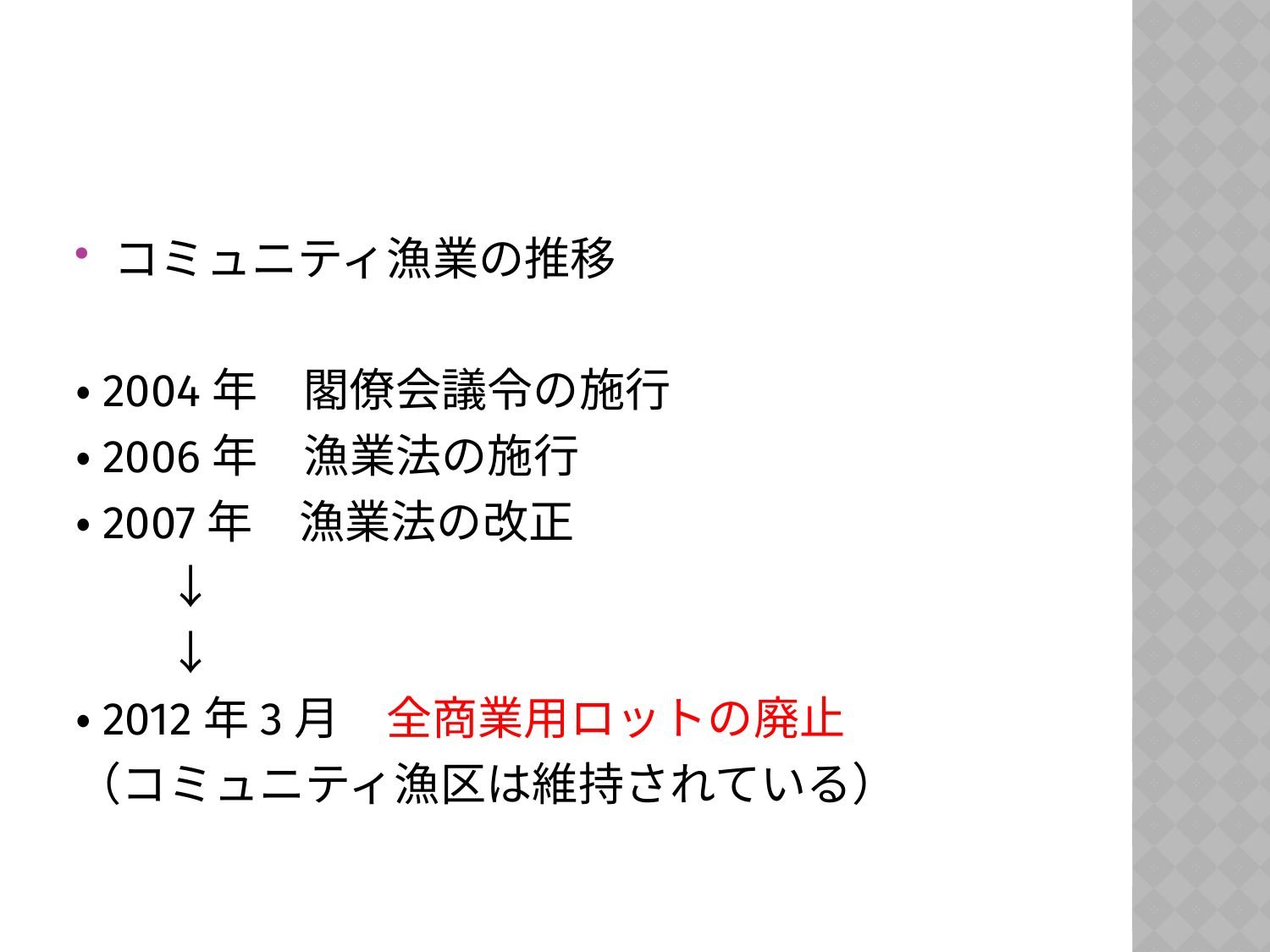

#
コミュニティ漁業の推移

・2004年　閣僚会議令の施行
・2006年　漁業法の施行
・2007年　漁業法の改正
　　↓
　　↓
・2012年3月　全商業用ロットの廃止
（コミュニティ漁区は維持されている）